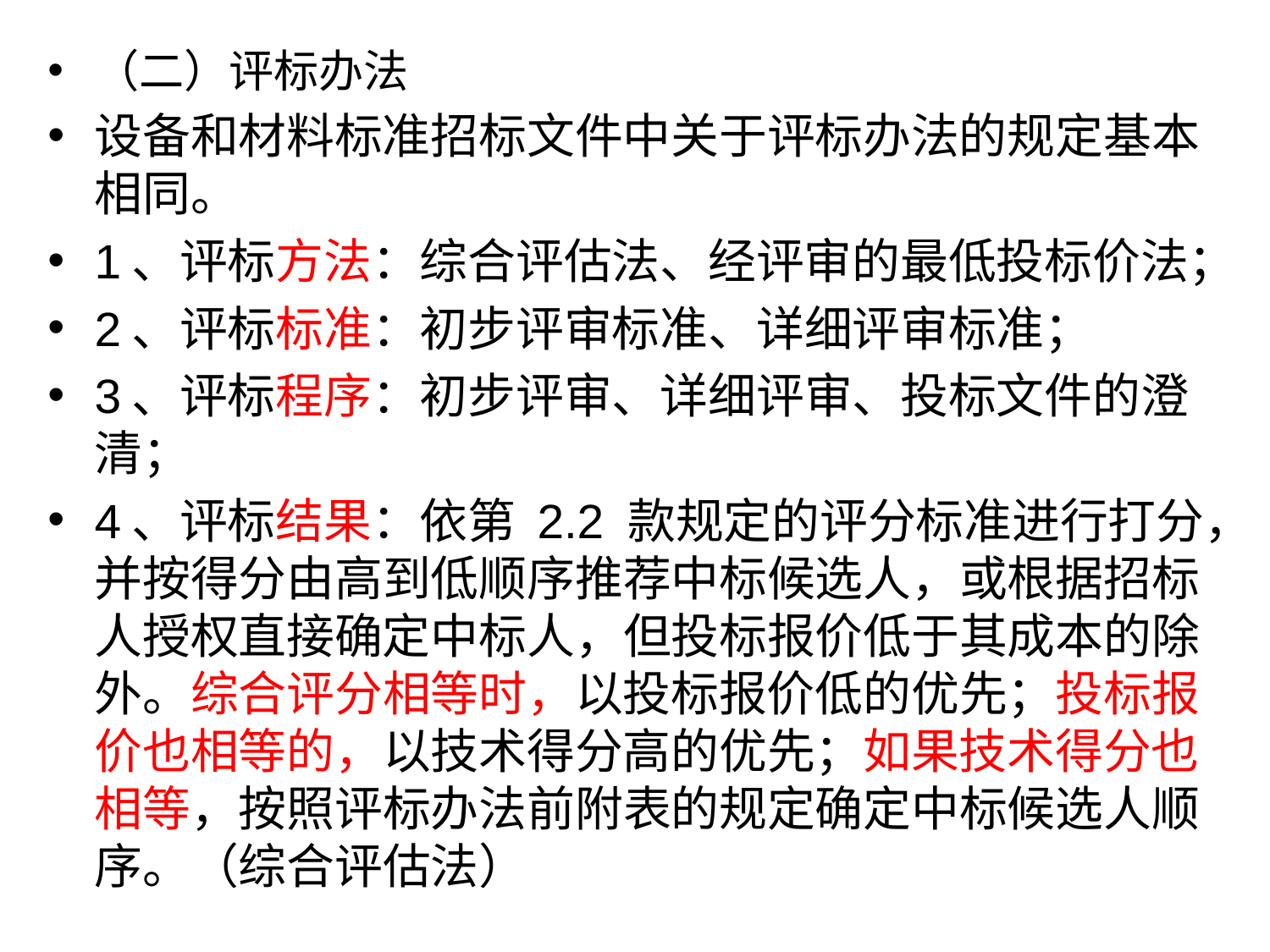

（二）评标办法
设备和材料标准招标文件中关于评标办法的规定基本相同。
1、评标方法：综合评估法、经评审的最低投标价法；
2、评标标准：初步评审标准、详细评审标准；
3、评标程序：初步评审、详细评审、投标文件的澄清；
4、评标结果：依第 2.2 款规定的评分标准进行打分，并按得分由高到低顺序推荐中标候选人，或根据招标人授权直接确定中标人，但投标报价低于其成本的除外。综合评分相等时，以投标报价低的优先；投标报价也相等的，以技术得分高的优先；如果技术得分也相等，按照评标办法前附表的规定确定中标候选人顺序。（综合评估法）